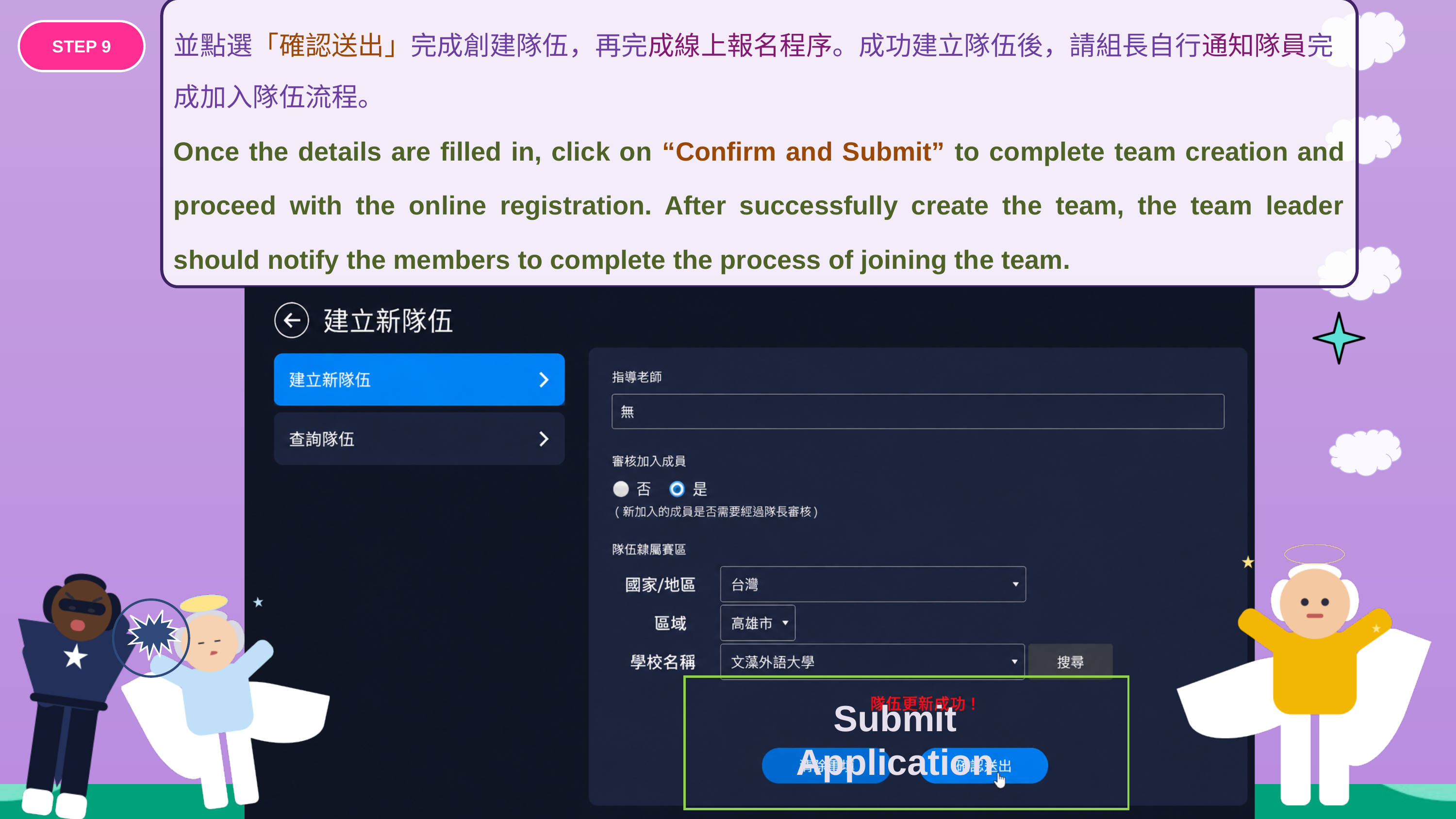

並點選「確認送出」完成創建隊伍，再完成線上報名程序。成功建立隊伍後，請組長自行通知隊員完成加入隊伍流程。
Once the details are filled in, click on “Confirm and Submit” to complete team creation and proceed with the online registration. After successfully create the team, the team leader should notify the members to complete the process of joining the team.

STEP 9

Submit Application